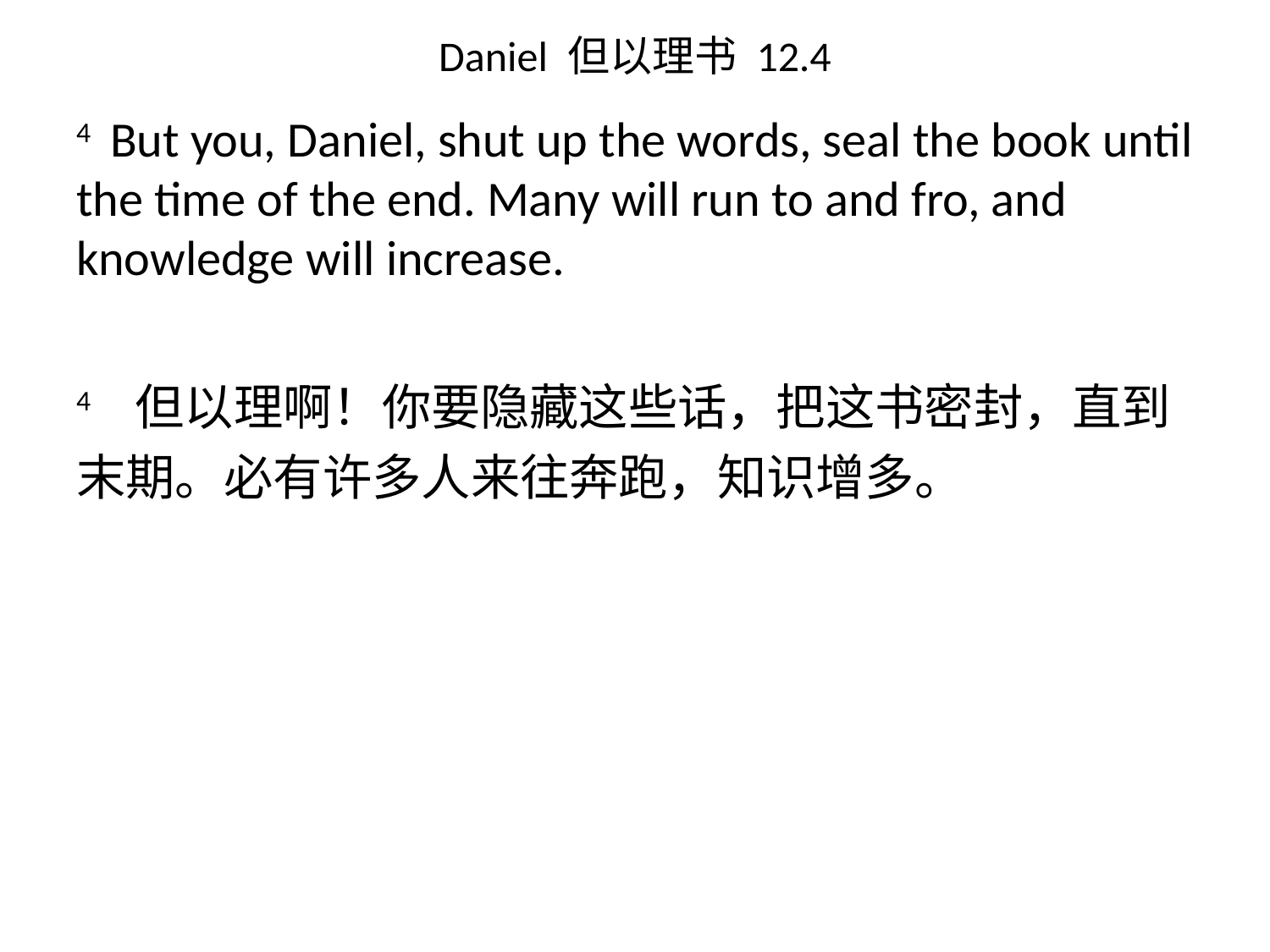

# Daniel 但以理书 12.4
4   But you, Daniel, shut up the words, seal the book until the time of the end. Many will run to and fro, and knowledge will increase.

4     但以理啊！你要隐藏这些话，把这书密封，直到末期。必有许多人来往奔跑，知识增多。